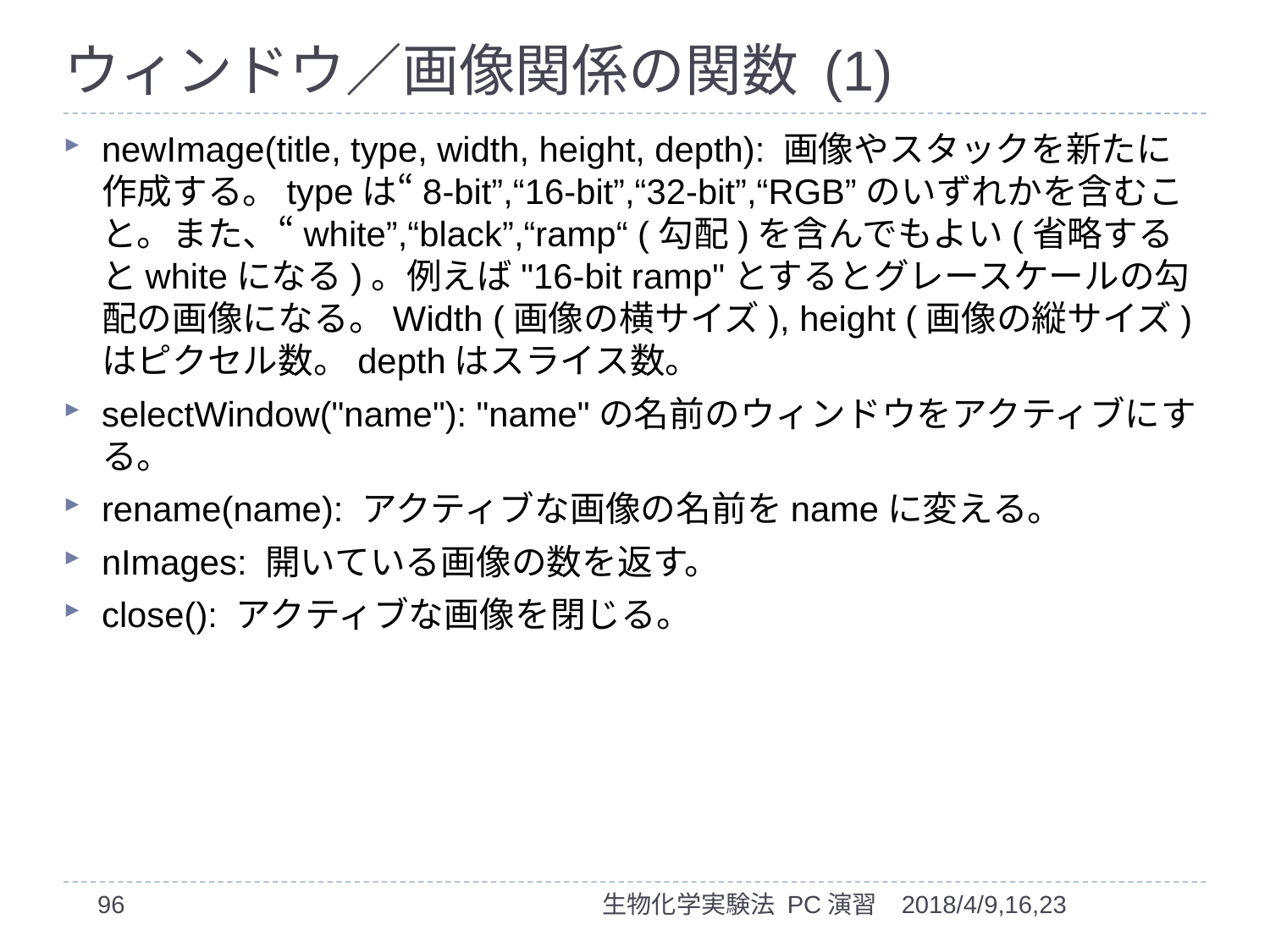

# ウィンドウ／画像関係の関数 (1)
newImage(title, type, width, height, depth): 画像やスタックを新たに作成する。typeは“8-bit”,“16-bit”,“32-bit”,“RGB”のいずれかを含むこと。また、“white”,“black”,“ramp“ (勾配)を含んでもよい(省略するとwhiteになる)。例えば"16-bit ramp"とするとグレースケールの勾配の画像になる。Width (画像の横サイズ), height (画像の縦サイズ)はピクセル数。depthはスライス数。
selectWindow("name"): "name"の名前のウィンドウをアクティブにする。
rename(name): アクティブな画像の名前をnameに変える。
nImages: 開いている画像の数を返す。
close(): アクティブな画像を閉じる。

96
生物化学実験法 PC演習
2018/4/9,16,23